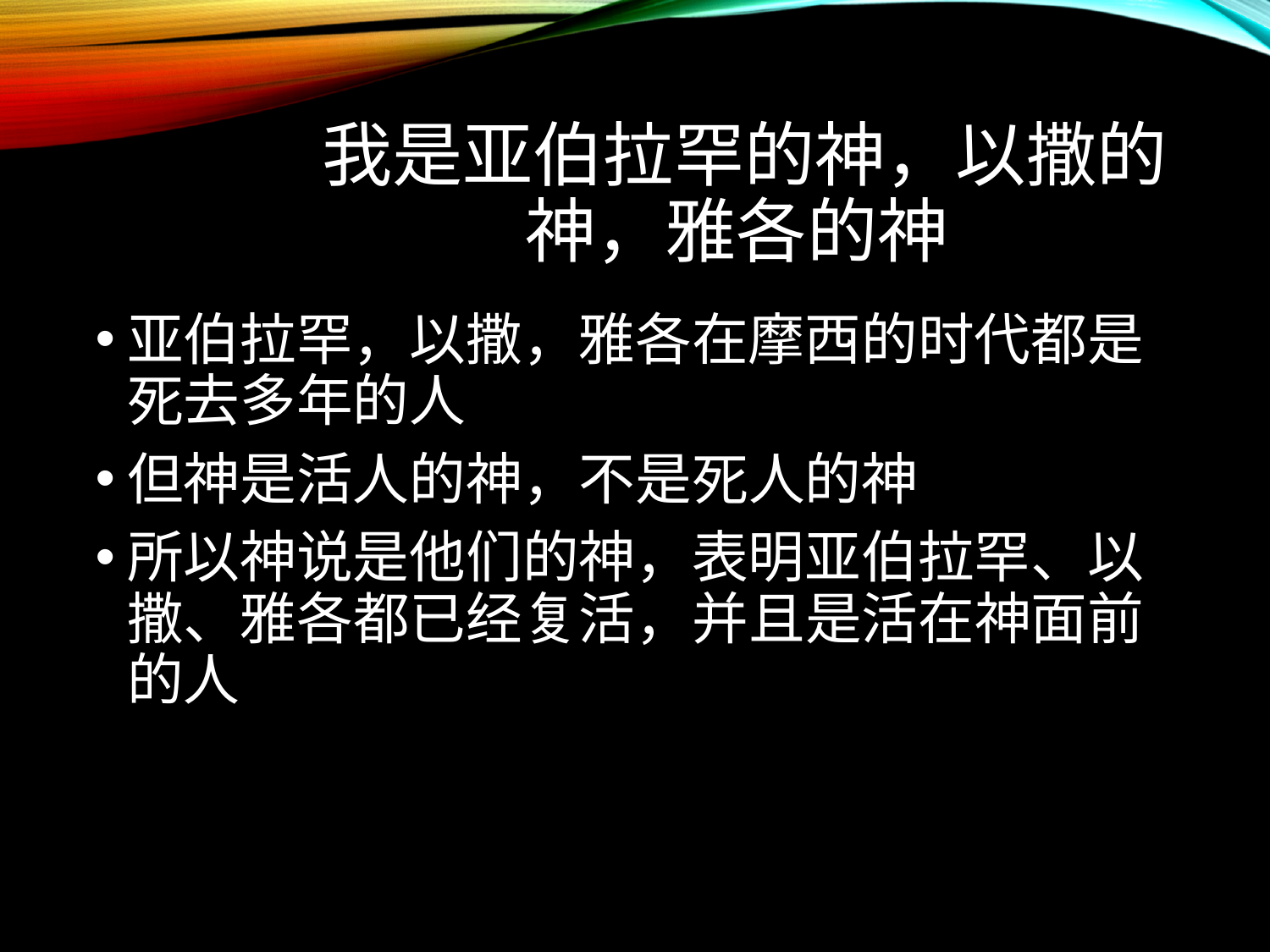

# 我是亚伯拉罕的神，以撒的神，雅各的神
亚伯拉罕，以撒，雅各在摩西的时代都是死去多年的人
但神是活人的神，不是死人的神
所以神说是他们的神，表明亚伯拉罕、以撒、雅各都已经复活，并且是活在神面前的人